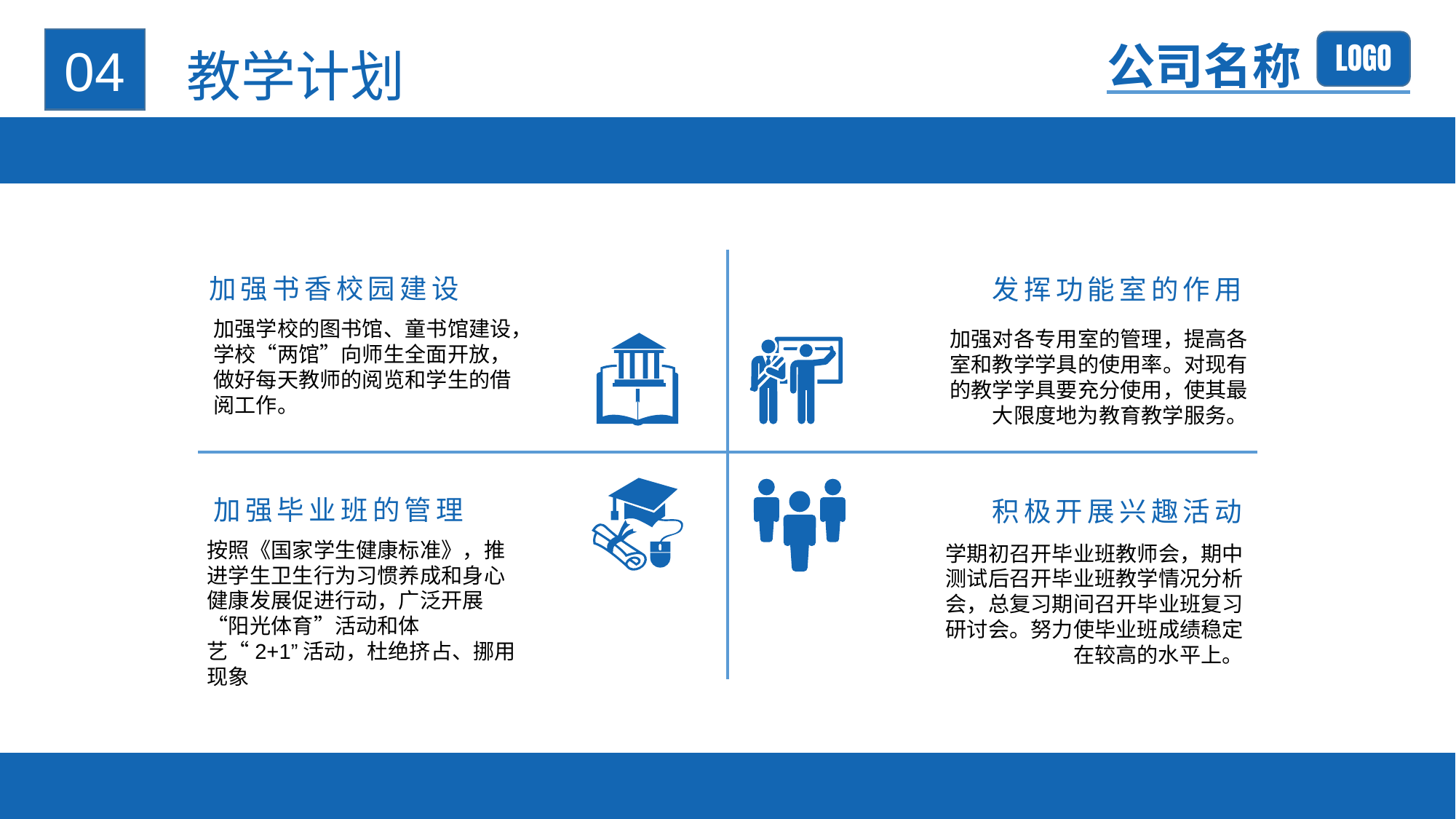

04
公司名称
LOGO
教学计划

加强书香校园建设

发挥功能室的作用
加强学校的图书馆、童书馆建设，学校“两馆”向师生全面开放，做好每天教师的阅览和学生的借阅工作。
加强对各专用室的管理，提高各室和教学学具的使用率。对现有的教学学具要充分使用，使其最大限度地为教育教学服务。

加强毕业班的管理

积极开展兴趣活动

按照《国家学生健康标准》，推进学生卫生行为习惯养成和身心健康发展促进行动，广泛开展“阳光体育”活动和体艺“2+1”活动，杜绝挤占、挪用现象
学期初召开毕业班教师会，期中测试后召开毕业班教学情况分析会，总复习期间召开毕业班复习研讨会。努力使毕业班成绩稳定在较高的水平上。